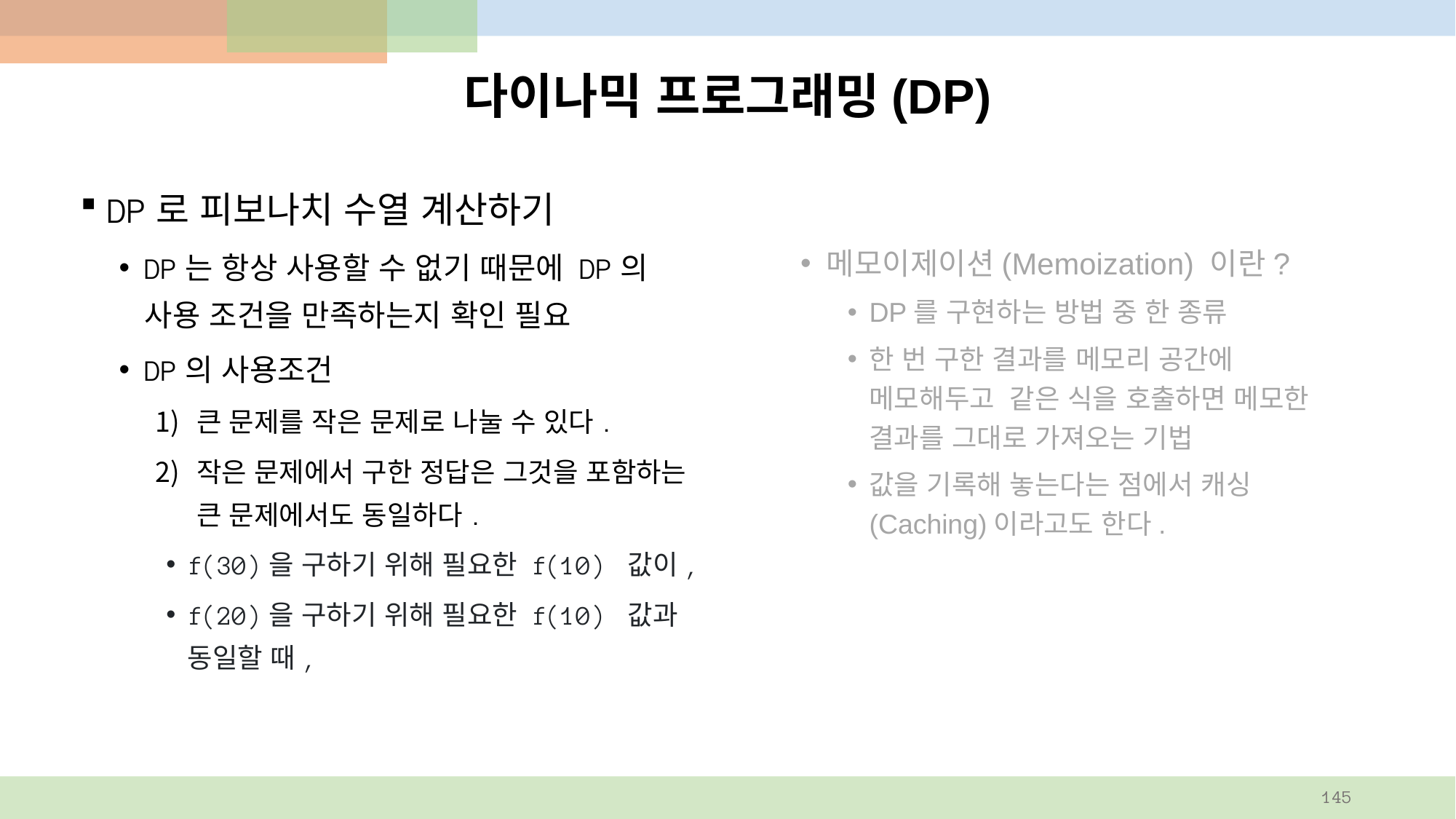

# 다이나믹 프로그래밍(DP)
DP로 피보나치 수열 계산하기
DP는 항상 사용할 수 없기 때문에 DP의 사용 조건을 만족하는지 확인 필요
DP의 사용조건
큰 문제를 작은 문제로 나눌 수 있다.
작은 문제에서 구한 정답은 그것을 포함하는 큰 문제에서도 동일하다.
f(30)을 구하기 위해 필요한 f(10) 값이,
f(20)을 구하기 위해 필요한 f(10) 값과 동일할 때,
메모이제이션(Memoization) 이란?
DP를 구현하는 방법 중 한 종류
한 번 구한 결과를 메모리 공간에 메모해두고  같은 식을 호출하면 메모한 결과를 그대로 가져오는 기법
값을 기록해 놓는다는 점에서 캐싱(Caching)이라고도 한다.
145